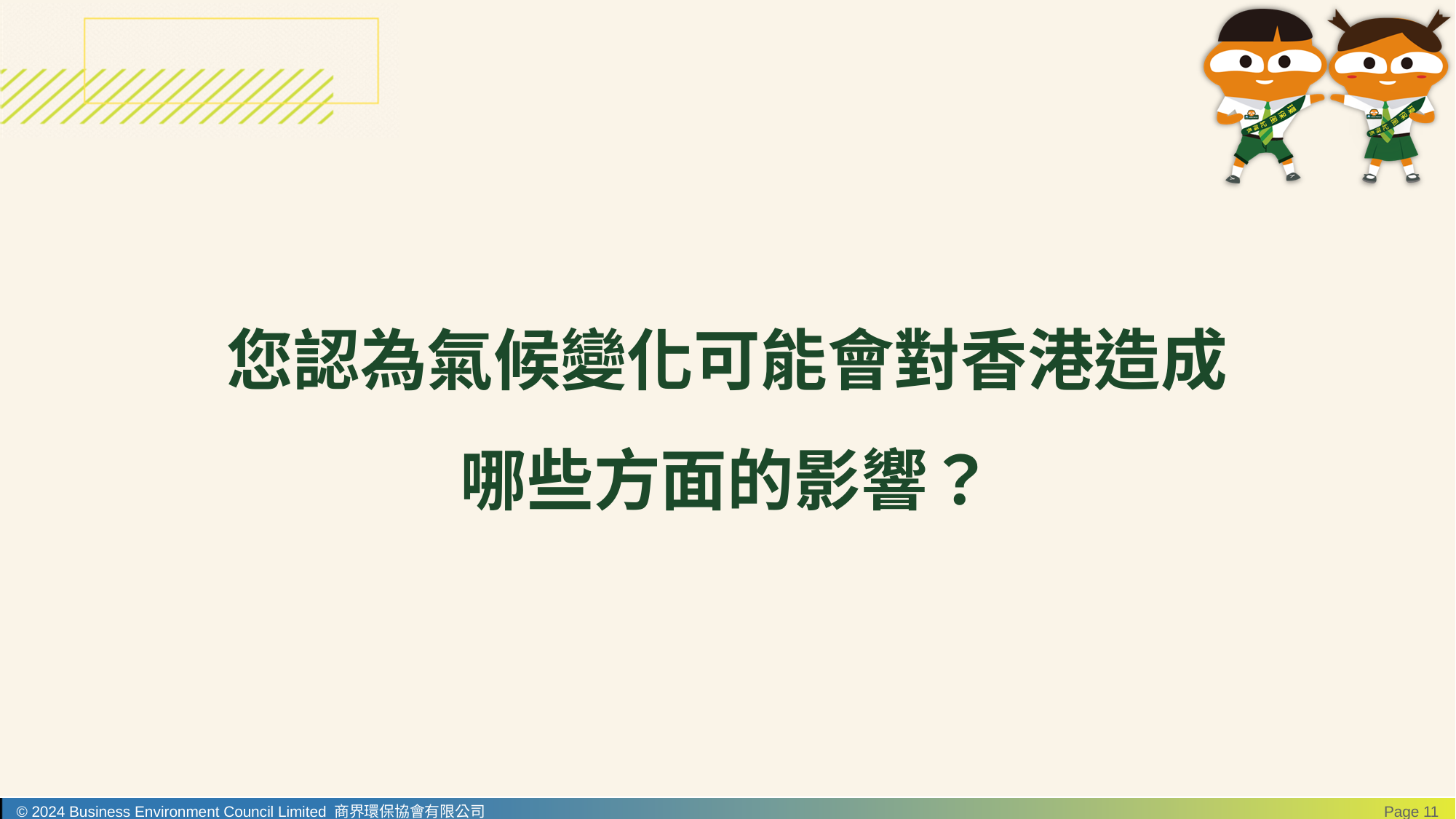

您認為氣候變化可能會對香港造成
哪些方面的影響？
© 2024 Business Environment Council Limited 商界環保協會有限公司
Page 11